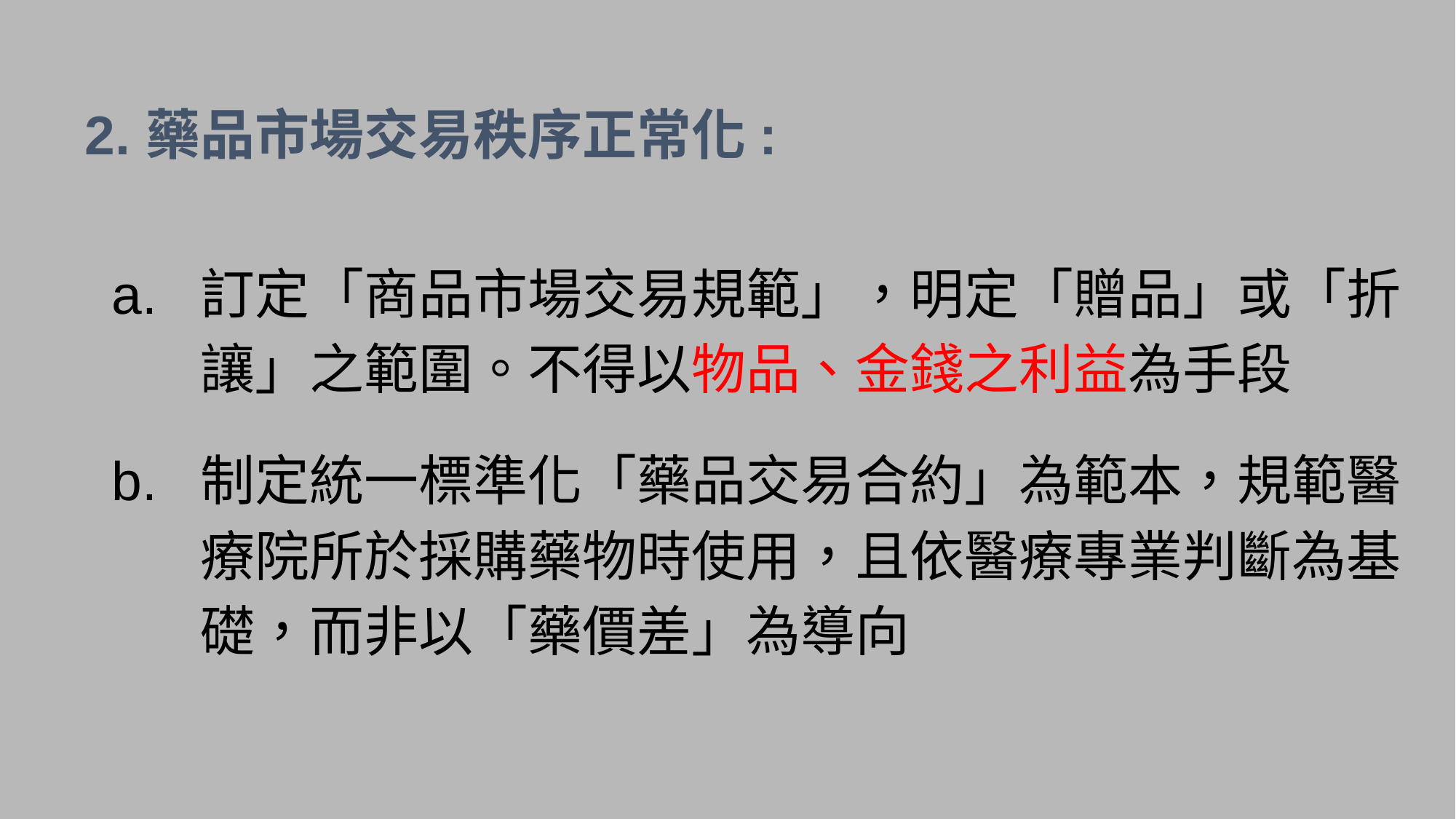

藥品市場交易秩序正常化:
訂定「商品市場交易規範」，明定「贈品」或「折讓」之範圍。不得以物品、金錢之利益為手段
制定統一標準化「藥品交易合約」為範本，規範醫療院所於採購藥物時使用，且依醫療專業判斷為基礎，而非以「藥價差」為導向